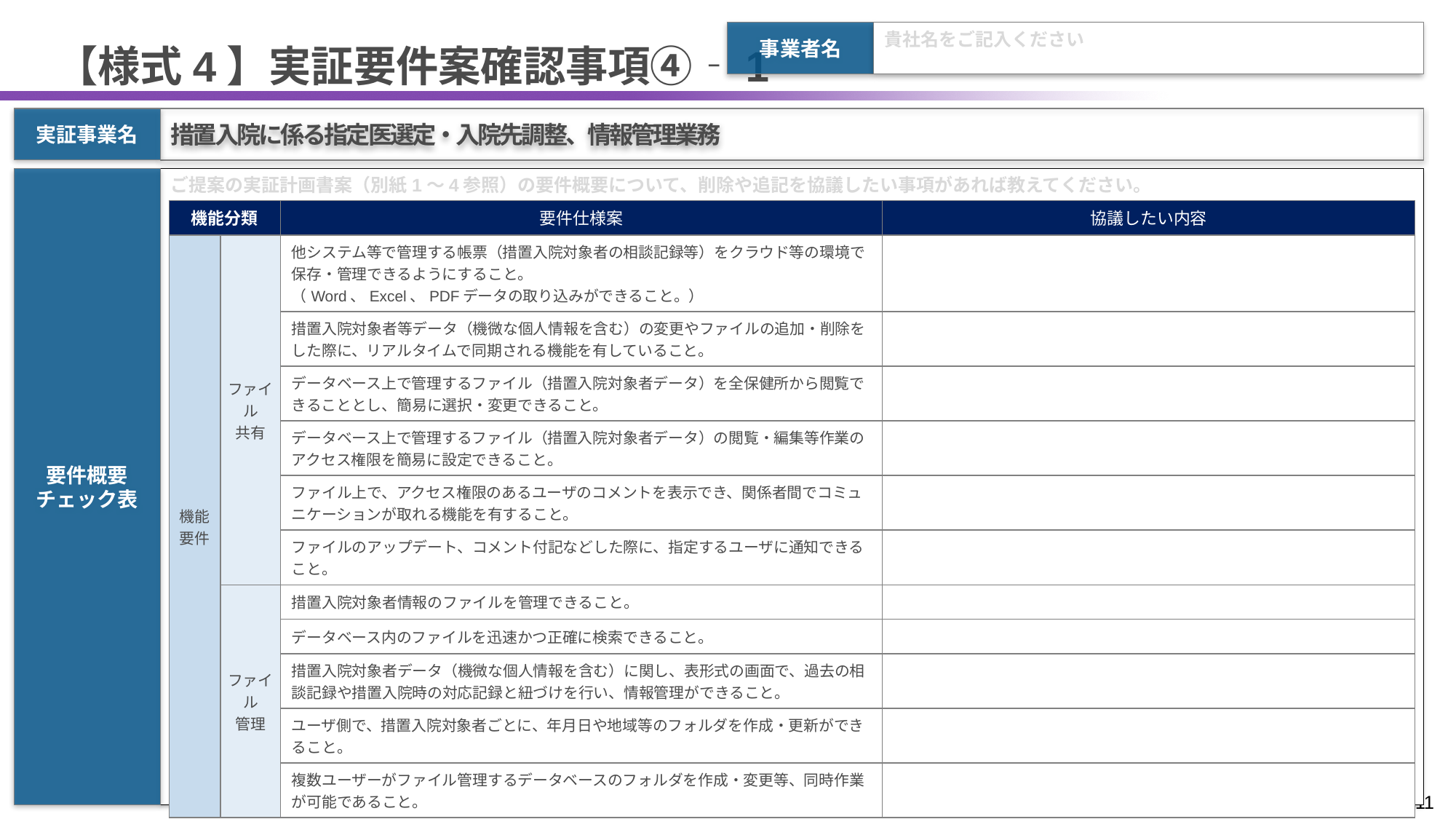

事業者名
貴社名をご記入ください
# 【様式4】実証要件案確認事項④‐1
措置入院に係る指定医選定・入院先調整、情報管理業務
実証事業名
ご提案の実証計画書案（別紙1～4参照）の要件概要について、削除や追記を協議したい事項があれば教えてください。
要件概要
チェック表
| 機能分類 |  | 要件仕様案 | 協議したい内容 |
| --- | --- | --- | --- |
| 機能 要件 | ファイル 共有 | 他システム等で管理する帳票（措置入院対象者の相談記録等）をクラウド等の環境で保存・管理できるようにすること。 （Word、Excel、PDFデータの取り込みができること。） |  |
|  |  | 措置入院対象者等データ（機微な個人情報を含む）の変更やファイルの追加・削除をした際に、リアルタイムで同期される機能を有していること。 |  |
|  |  | データベース上で管理するファイル（措置入院対象者データ）を全保健所から閲覧できることとし、簡易に選択・変更できること。 |  |
|  |  | データベース上で管理するファイル（措置入院対象者データ）の閲覧・編集等作業のアクセス権限を簡易に設定できること。 |  |
|  |  | ファイル上で、アクセス権限のあるユーザのコメントを表示でき、関係者間でコミュニケーションが取れる機能を有すること。 |  |
|  |  | ファイルのアップデート、コメント付記などした際に、指定するユーザに通知できること。 |  |
|  | ファイル 管理 | 措置入院対象者情報のファイルを管理できること。 |  |
|  |  | データベース内のファイルを迅速かつ正確に検索できること。 |  |
|  |  | 措置入院対象者データ（機微な個人情報を含む）に関し、表形式の画面で、過去の相談記録や措置入院時の対応記録と紐づけを行い、情報管理ができること。 |  |
|  |  | ユーザ側で、措置入院対象者ごとに、年月日や地域等のフォルダを作成・更新ができること。 |  |
|  |  | 複数ユーザーがファイル管理するデータベースのフォルダを作成・変更等、同時作業が可能であること。 |  |
注　協議したい内容の欄が不足（要件追記の協議）する場合は、適宜行を増やしてください。